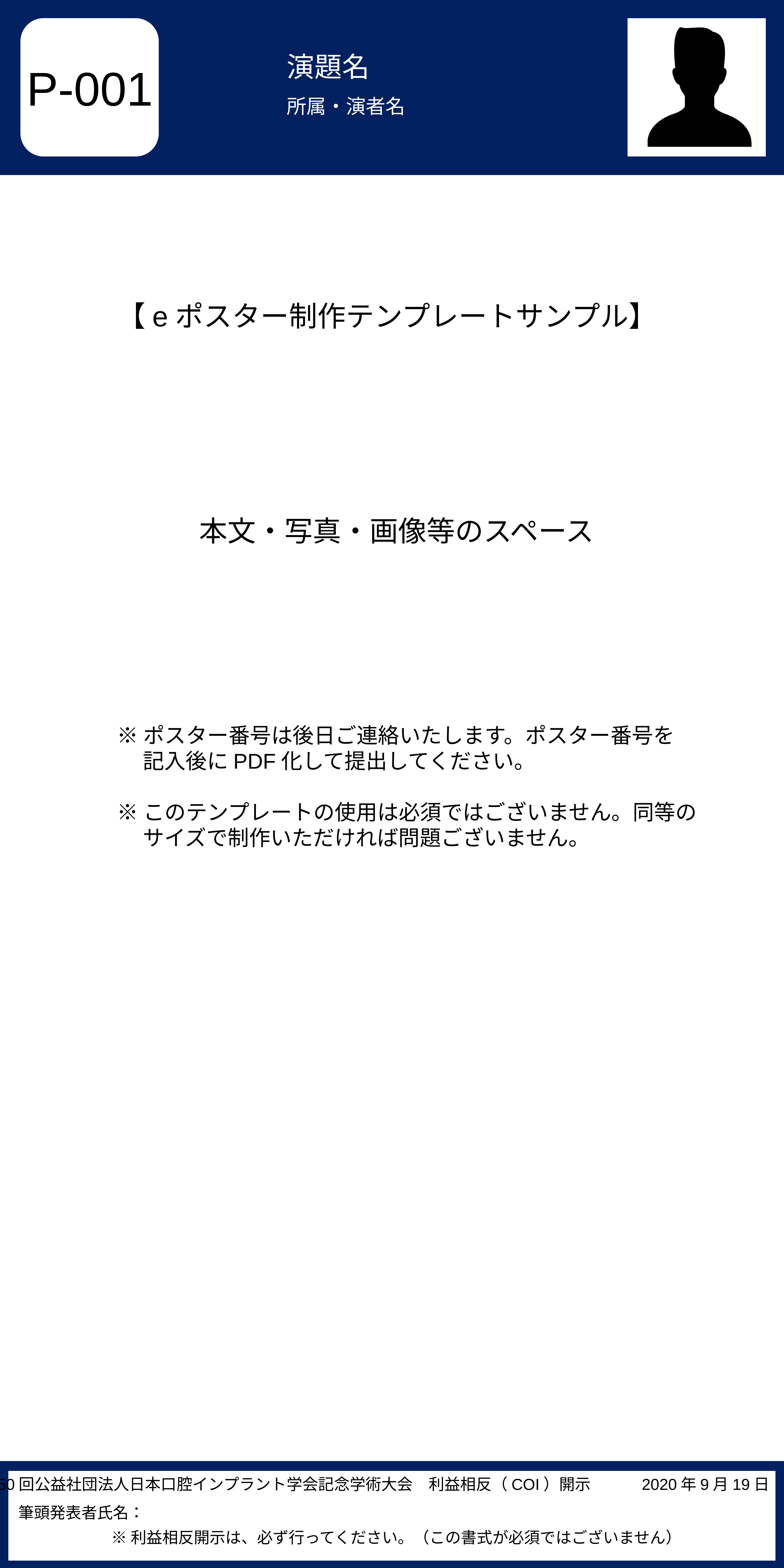

演題名
P-001
所属・演者名
【eポスター制作テンプレートサンプル】
本文・写真・画像等のスペース
※ポスター番号は後日ご連絡いたします。ポスター番号を
　 記入後にPDF化して提出してください。

※このテンプレートの使用は必須ではございません。同等の
　 サイズで制作いただければ問題ございません。
※利益相反開示は、必ず行ってください。（この書式が必須ではございません）